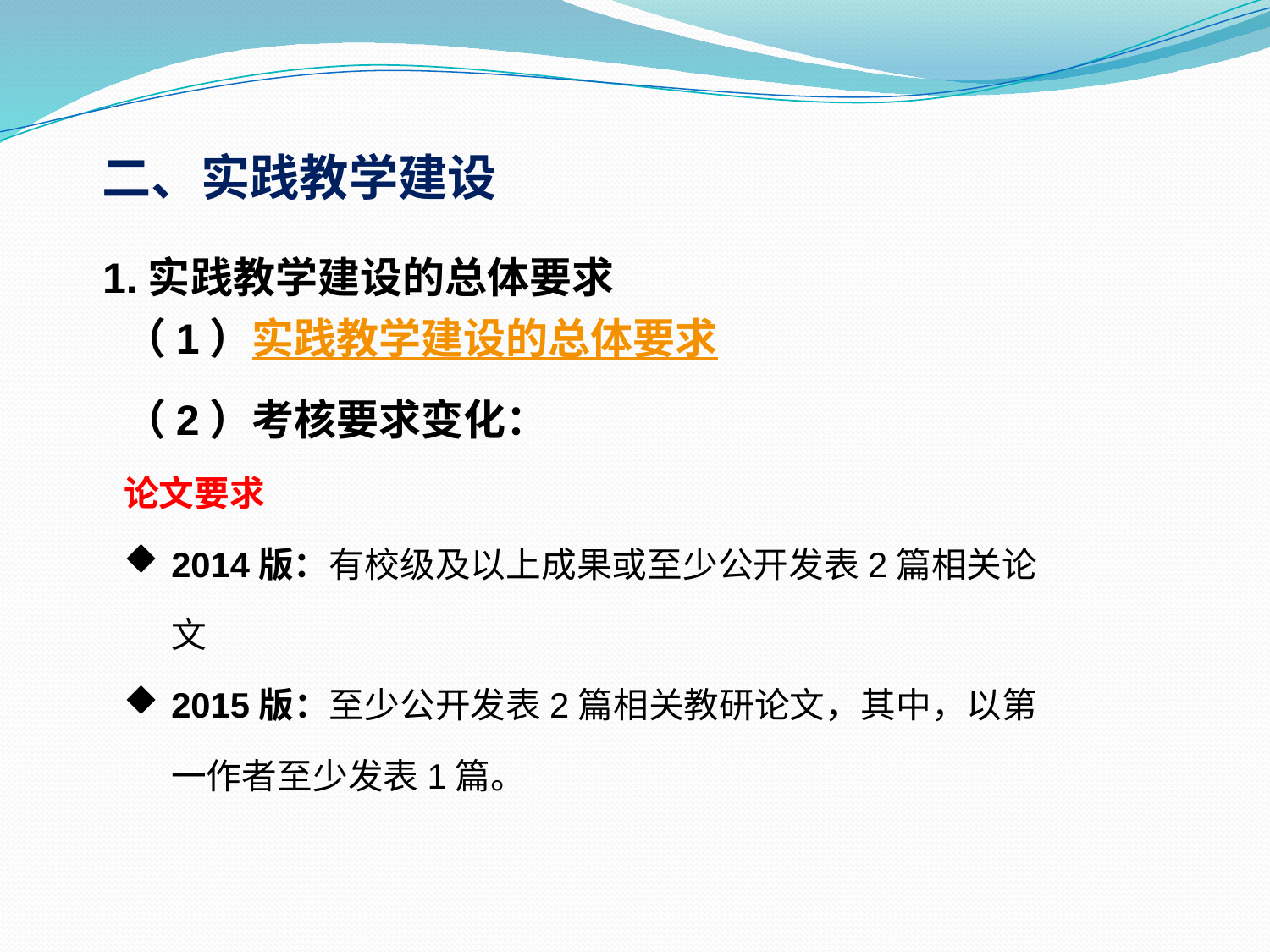

二、实践教学建设
1.实践教学建设的总体要求
（1）实践教学建设的总体要求
（2）考核要求变化：
论文要求
2014版：有校级及以上成果或至少公开发表2篇相关论文
2015版：至少公开发表2篇相关教研论文，其中，以第一作者至少发表1篇。